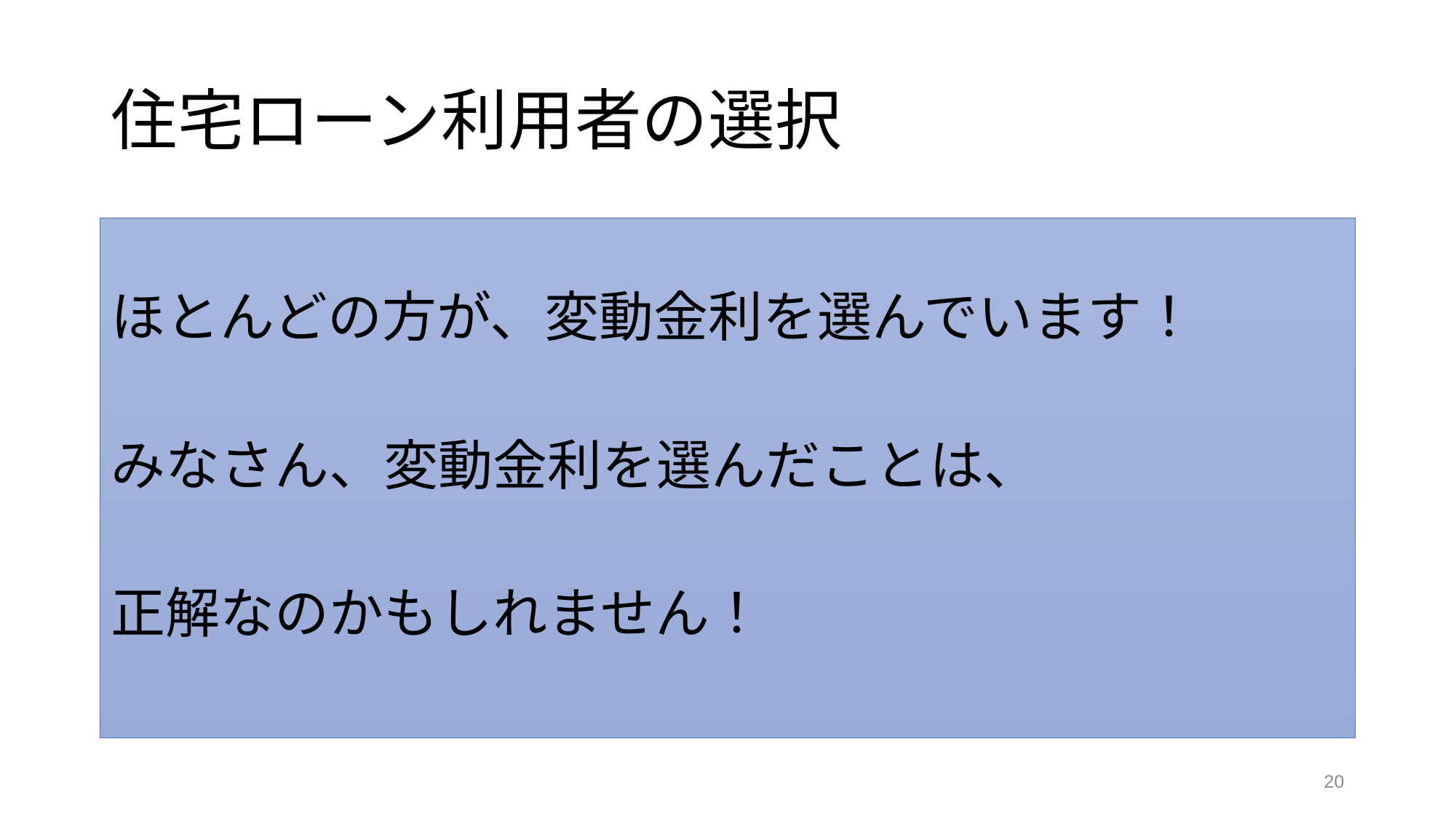

# 住宅ローン利用者の選択

ほとんどの方が、変動金利を選んでいます！

みなさん、変動金利を選んだことは、

正解なのかもしれません！
20